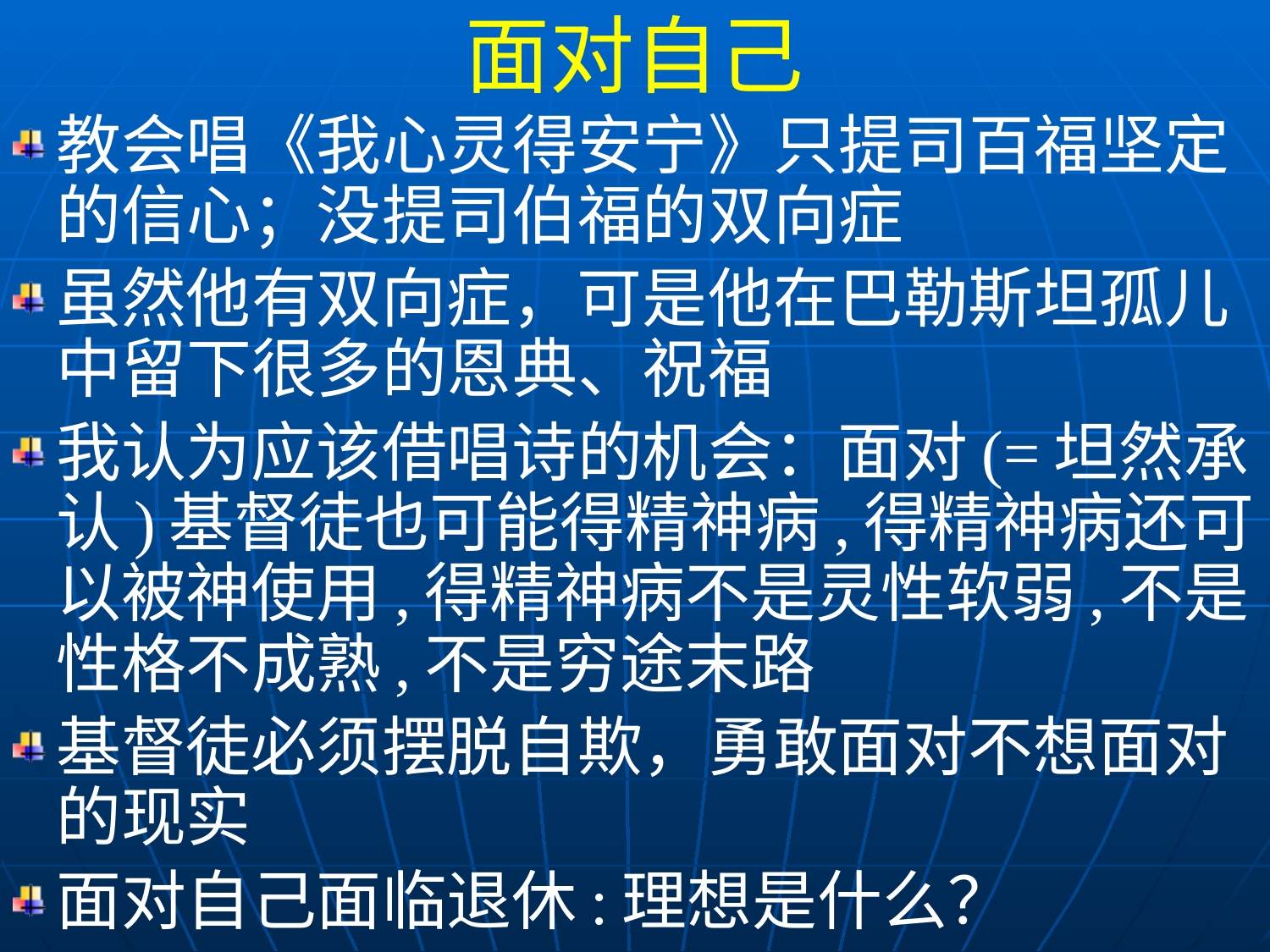

面对自己
教会唱《我心灵得安宁》只提司百福坚定的信心；没提司伯福的双向症
虽然他有双向症，可是他在巴勒斯坦孤儿中留下很多的恩典、祝福
我认为应该借唱诗的机会：面对(=坦然承认)基督徒也可能得精神病,得精神病还可以被神使用,得精神病不是灵性软弱,不是性格不成熟,不是穷途末路
基督徒必须摆脱自欺，勇敢面对不想面对的现实
面对自己面临退休:理想是什么？